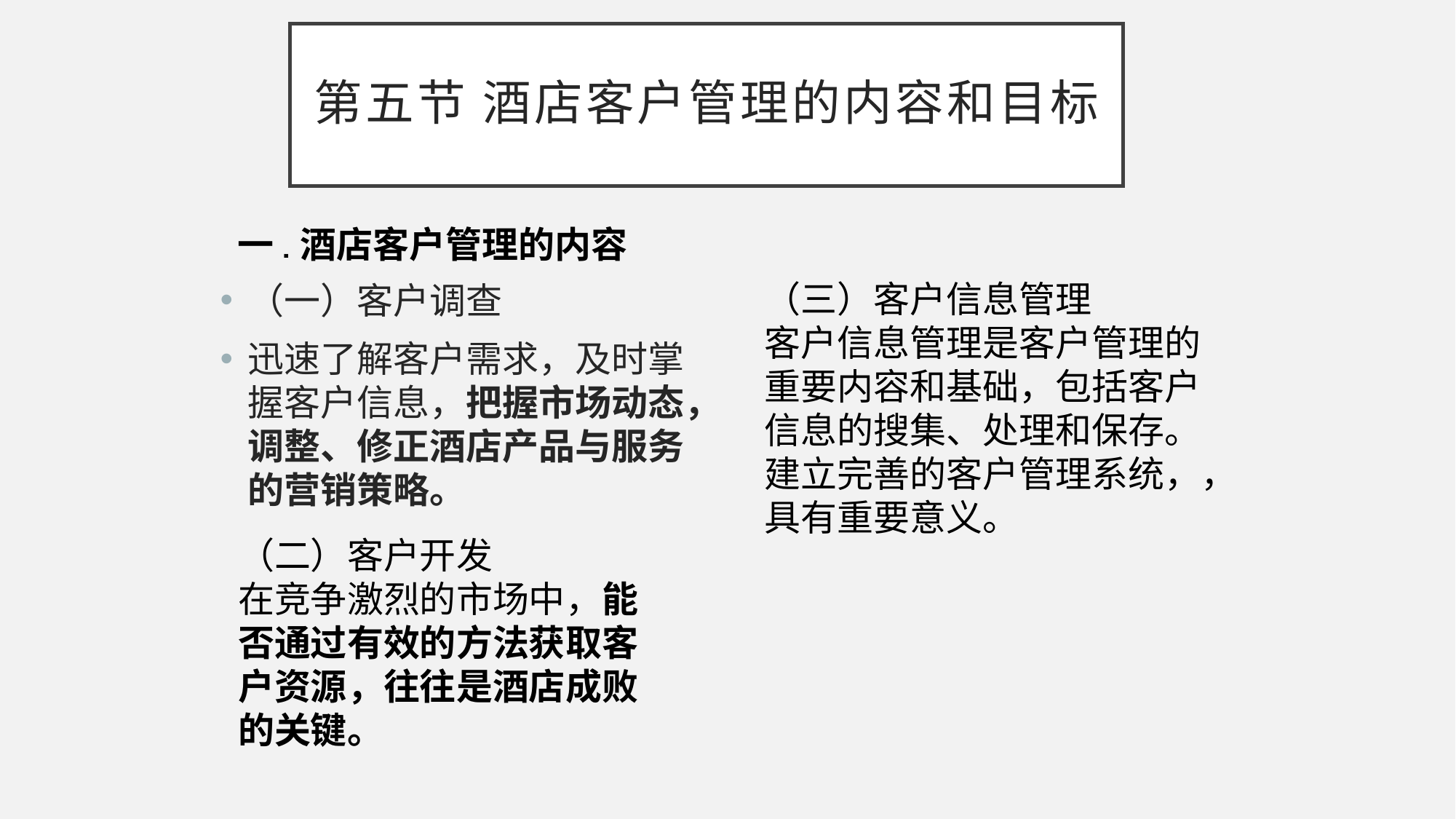

# 第五节 酒店客户管理的内容和目标
    一.酒店客户管理的内容
（三）客户信息管理
客户信息管理是客户管理的重要内容和基础，包括客户信息的搜集、处理和保存。建立完善的客户管理系统，，具有重要意义。

（一）客户调查
迅速了解客户需求，及时掌握客户信息，把握市场动态，调整、修正酒店产品与服务的营销策略。

（二）客户开发
在竞争激烈的市场中，能否通过有效的方法获取客户资源，往往是酒店成败的关键。